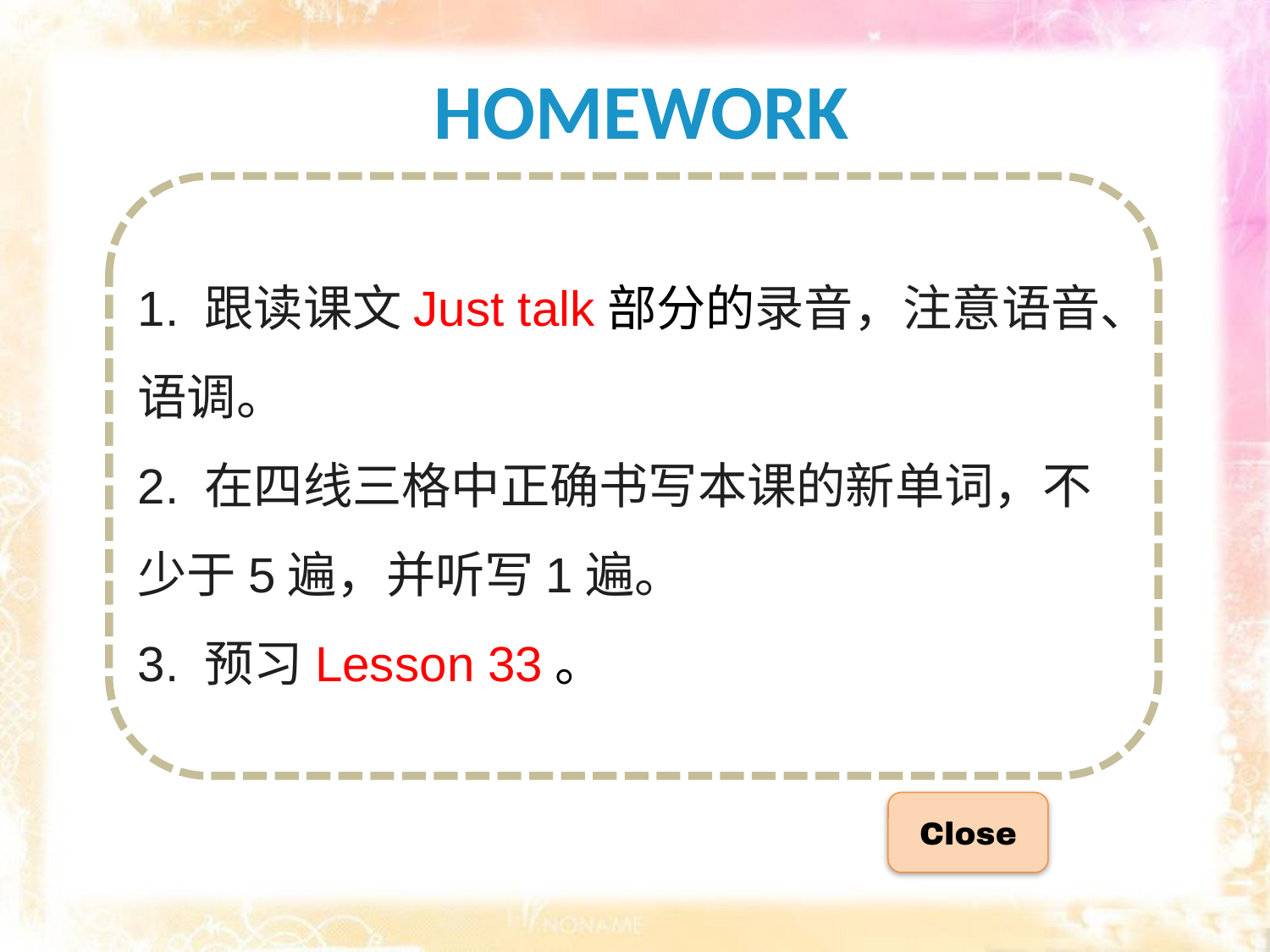

# Homework

1. 跟读课文Just talk部分的录音，注意语音、语调。
2. 在四线三格中正确书写本课的新单词，不少于5遍，并听写1遍。
3. 预习Lesson 33。
Close